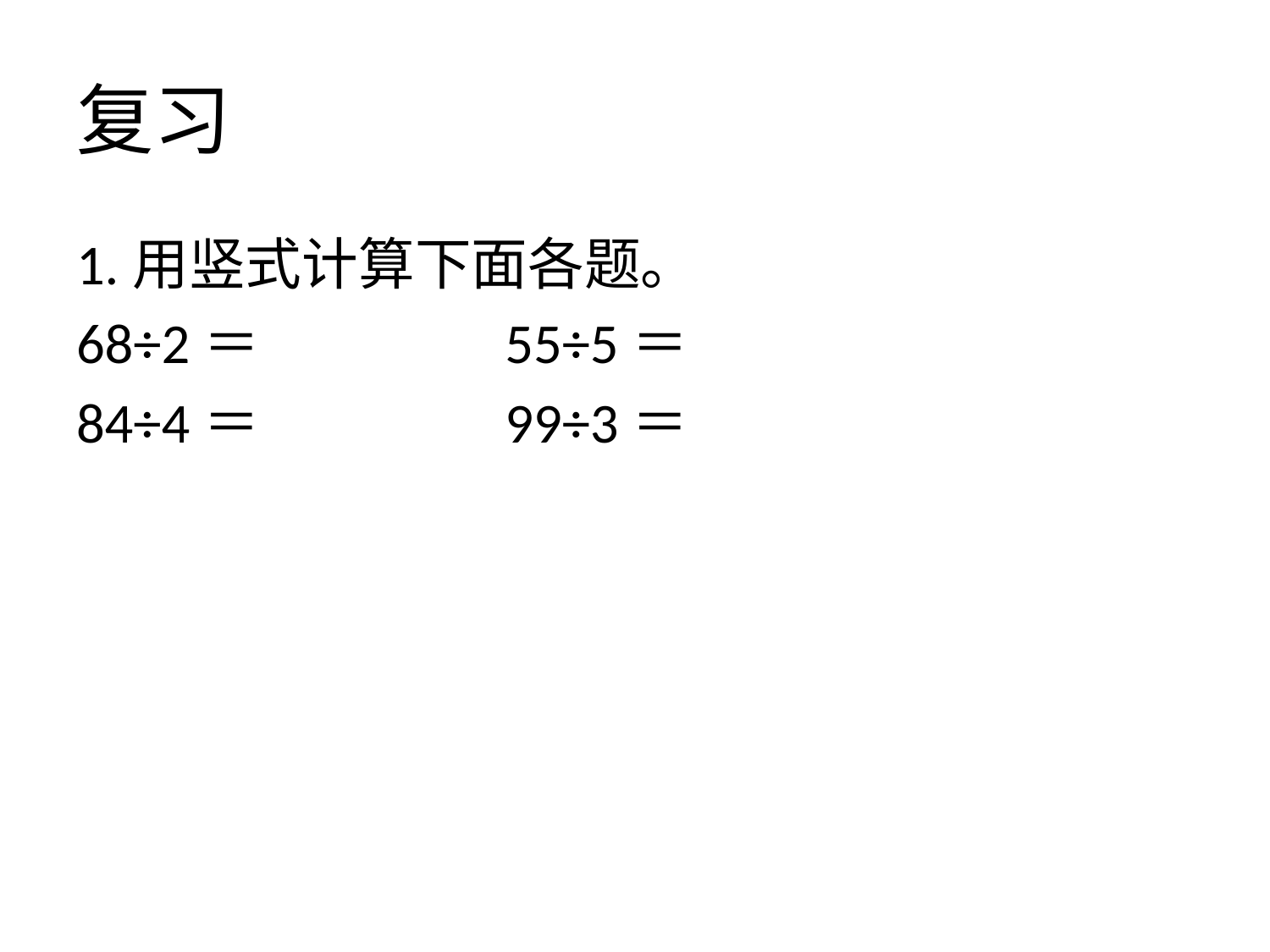

# 复习
1.用竖式计算下面各题。
68÷2＝		55÷5＝
84÷4＝		99÷3＝